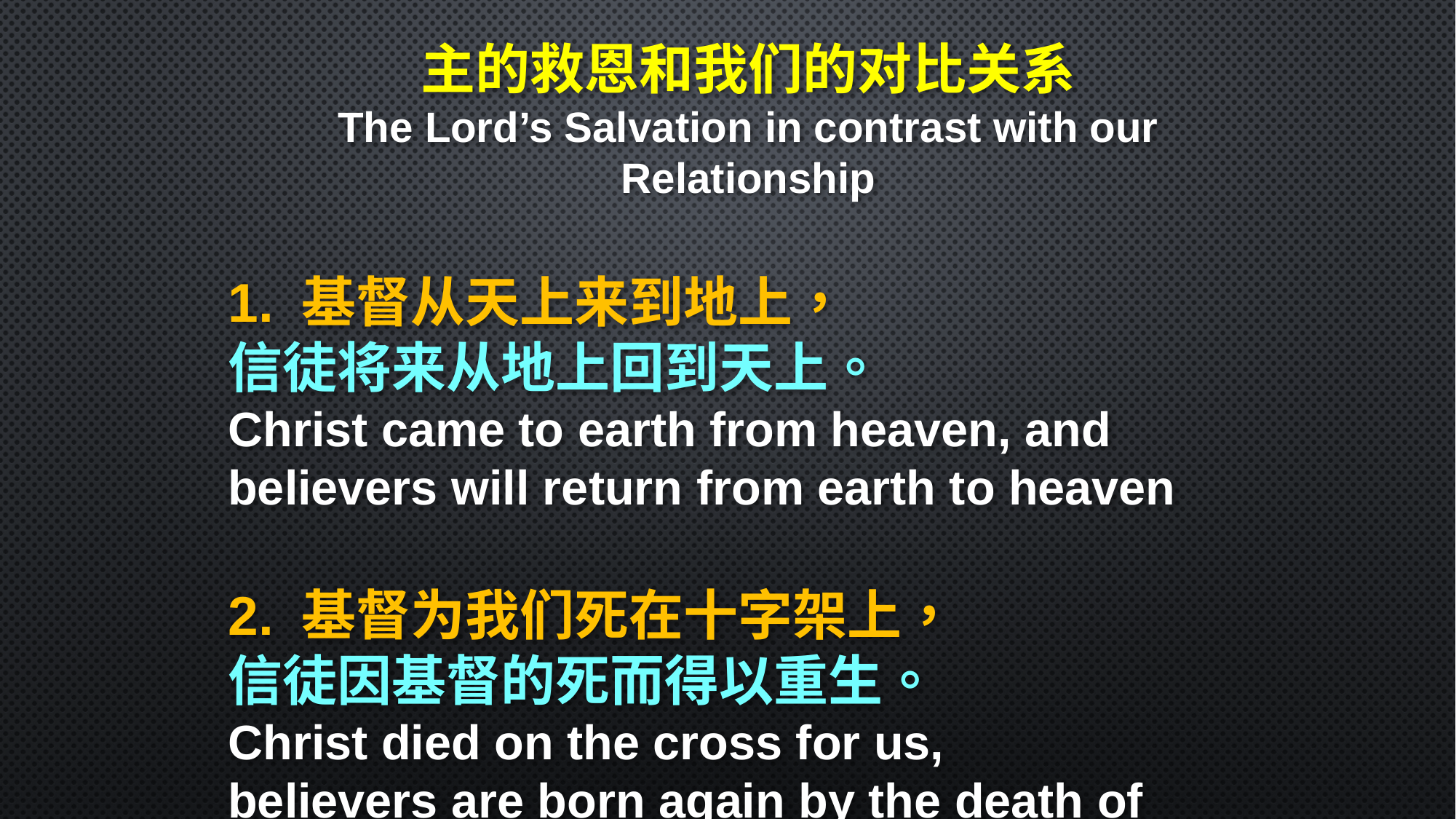

主的救恩和我们的对比关系
The Lord’s Salvation in contrast with our Relationship

1. 基督从天上来到地上，
信徒将来从地上回到天上。
Christ came to earth from heaven, and believers will return from earth to heaven

2. 基督为我们死在十字架上，
信徒因基督的死而得以重生。
Christ died on the cross for us,
believers are born again by the death of Christ